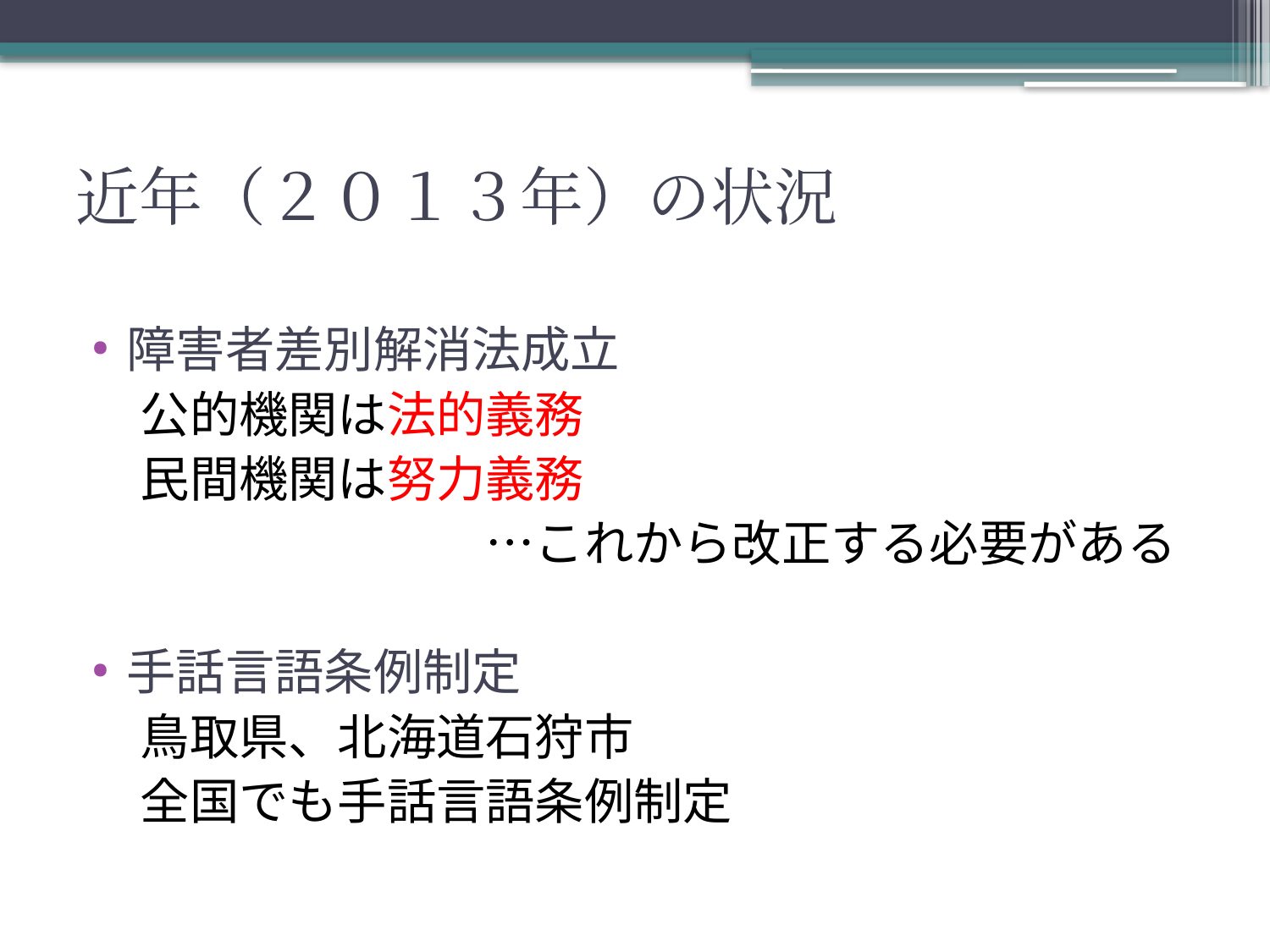

# 近年（２０１３年）の状況
障害者差別解消法成立
　公的機関は法的義務
　民間機関は努力義務
　　　　　　　　…これから改正する必要がある

手話言語条例制定
　鳥取県、北海道石狩市
　全国でも手話言語条例制定